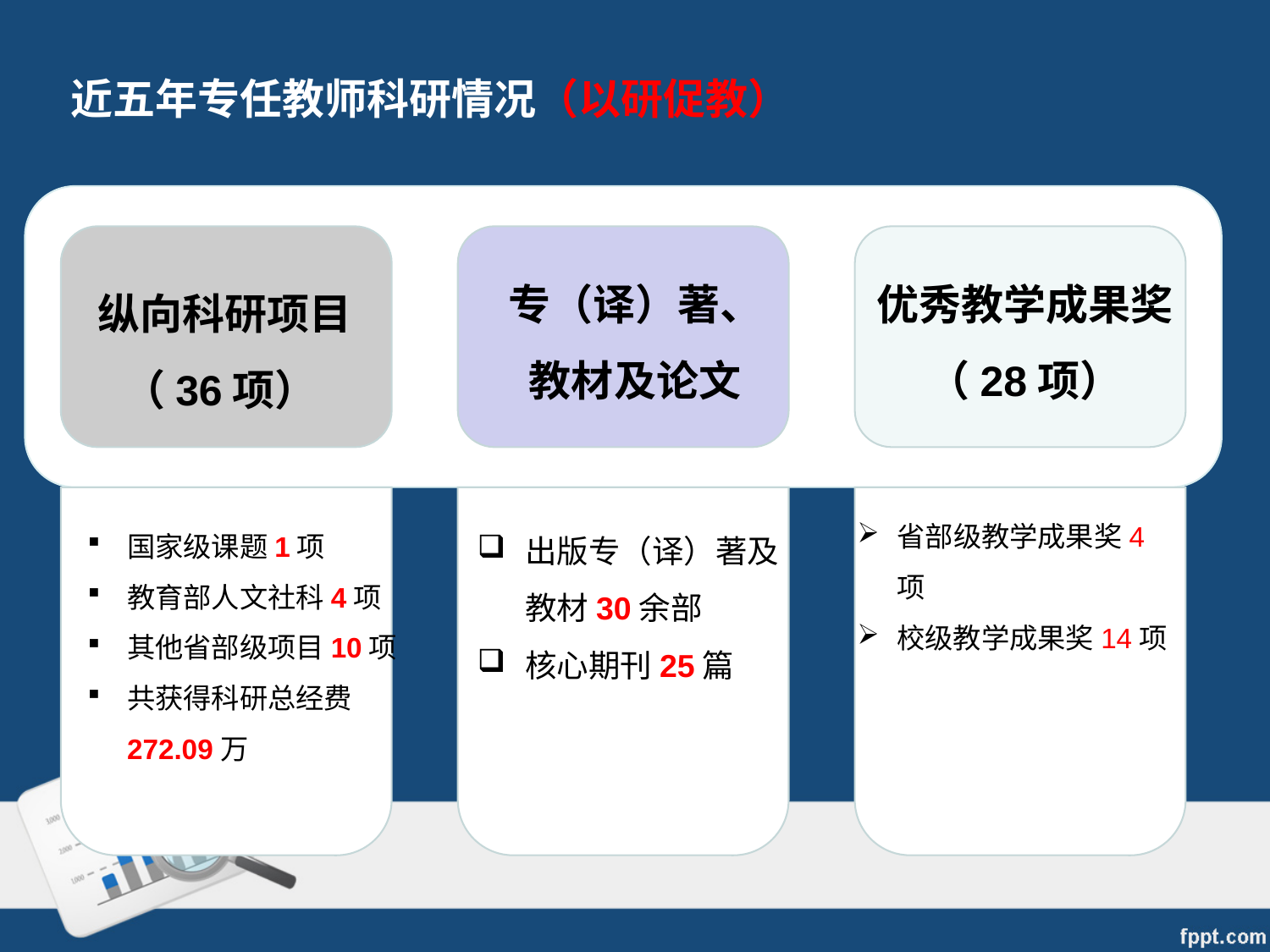

近五年专任教师科研情况（以研促教）

专（译）著、
教材及论文
优秀教学成果奖
（28项）
纵向科研项目
（36项）

省部级教学成果奖4项
校级教学成果奖14项
国家级课题1项
教育部人文社科4项
其他省部级项目10项
共获得科研总经费272.09万
出版专（译）著及教材30余部
核心期刊25篇